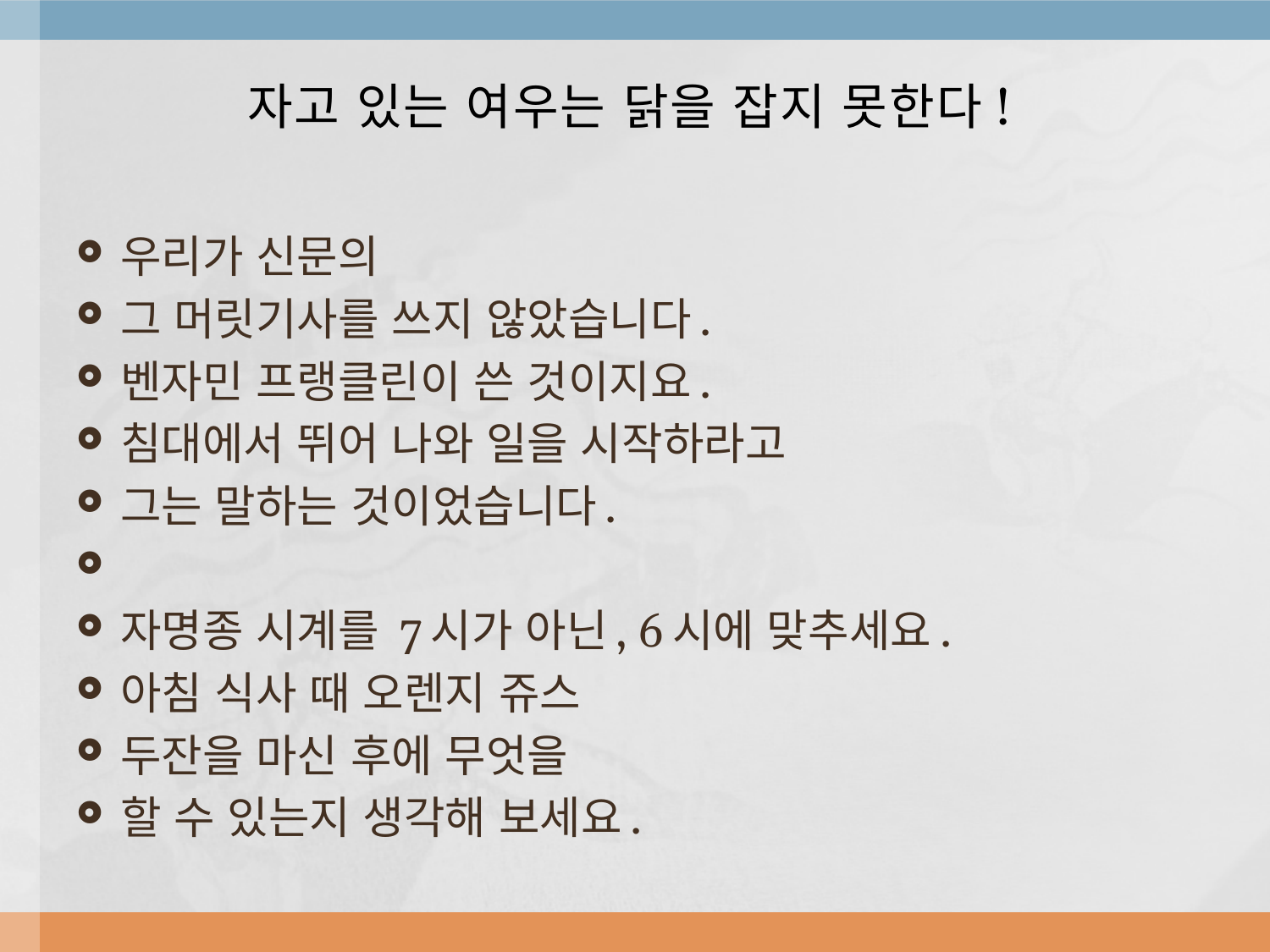

# 자고 있는 여우는 닭을 잡지 못한다!
우리가 신문의
그 머릿기사를 쓰지 않았습니다.
벤자민 프랭클린이 쓴 것이지요.
침대에서 뛰어 나와 일을 시작하라고
그는 말하는 것이었습니다.

자명종 시계를 7시가 아닌, 6시에 맞추세요.
아침 식사 때 오렌지 쥬스
두잔을 마신 후에 무엇을
할 수 있는지 생각해 보세요.